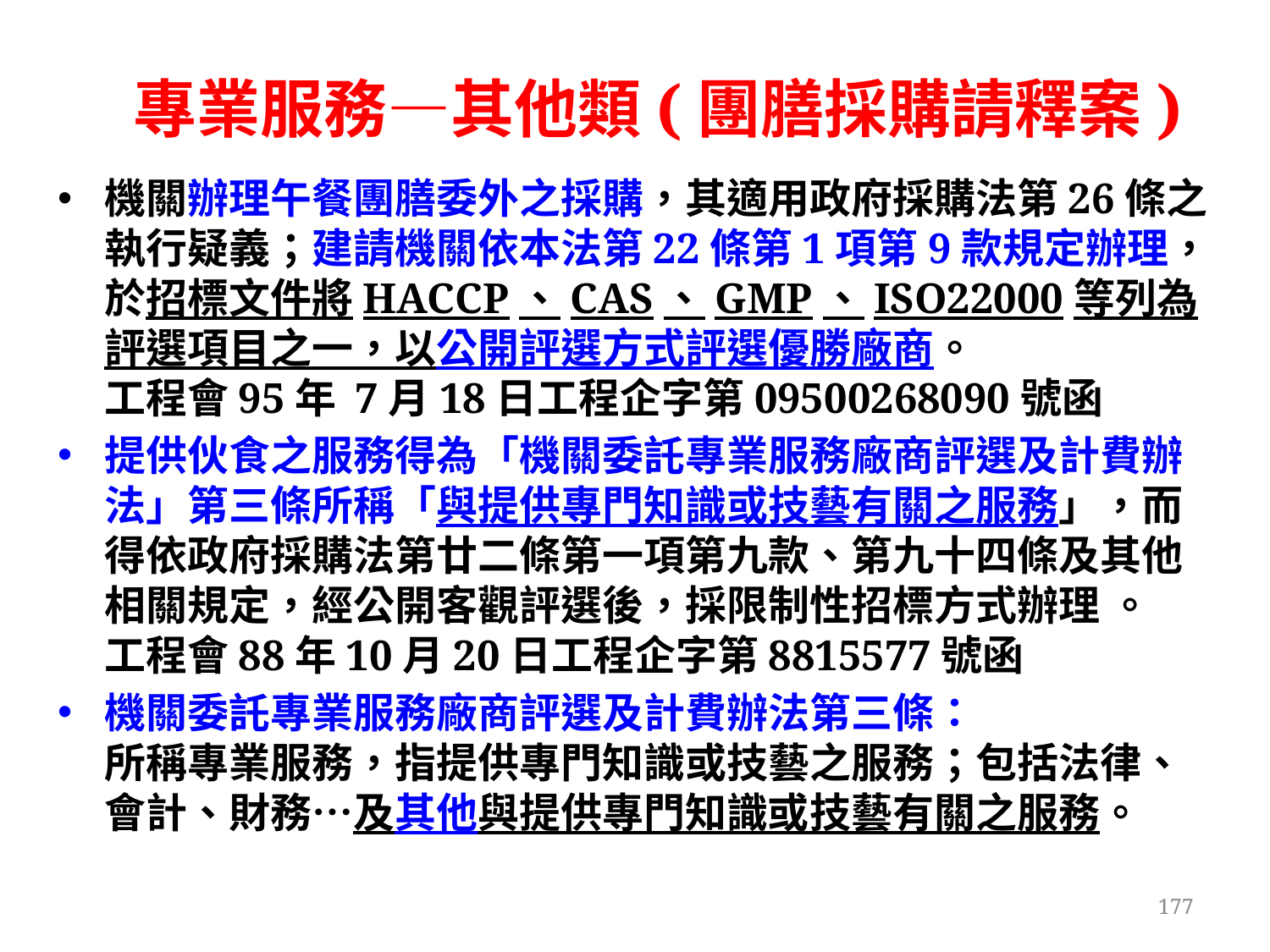

# 專業服務—其他類(團膳採購請釋案)
機關辦理午餐團膳委外之採購，其適用政府採購法第26條之執行疑義；建請機關依本法第22條第1項第9款規定辦理，於招標文件將HACCP、CAS、GMP、ISO22000等列為評選項目之一，以公開評選方式評選優勝廠商。
工程會95年 7月18日工程企字第09500268090號函
提供伙食之服務得為「機關委託專業服務廠商評選及計費辦法」第三條所稱「與提供專門知識或技藝有關之服務」，而得依政府採購法第廿二條第一項第九款、第九十四條及其他相關規定，經公開客觀評選後，採限制性招標方式辦理 。
工程會88年10月20日工程企字第8815577號函
機關委託專業服務廠商評選及計費辦法第三條：
所稱專業服務，指提供專門知識或技藝之服務；包括法律、會計、財務…及其他與提供專門知識或技藝有關之服務。

177